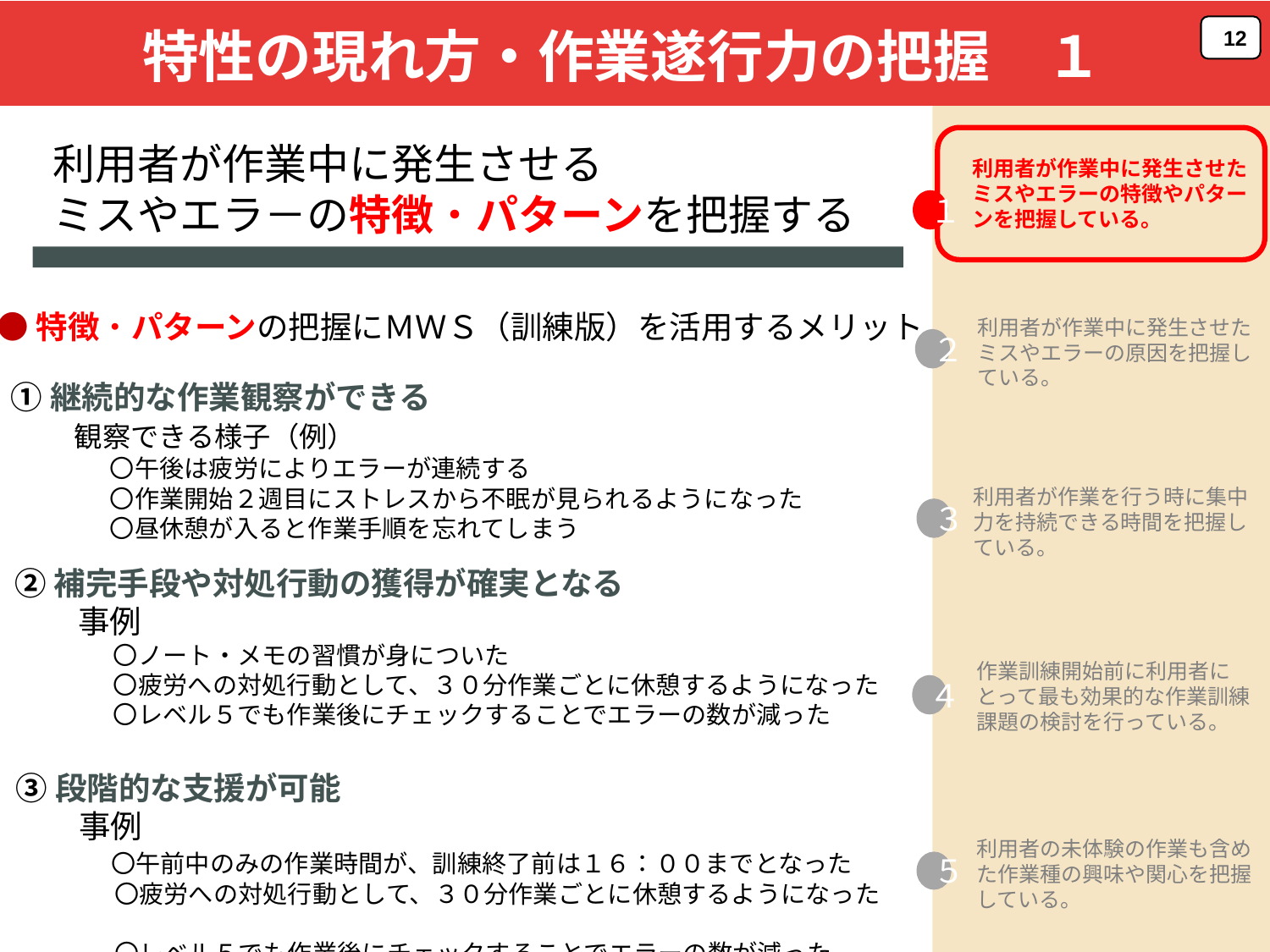

12
特性の現れ方・作業遂行力の把握　１

利用者が作業中に発生させる
ミスやエラ－の特徴・パターンを把握する
利用者が作業中に発生させたミスやエラーの特徴やパターンを把握している。
１
２
３
４
５

●特徴・パターンの把握にＭＷＳ（訓練版）を活用するメリット
利用者が作業中に発生させたミスやエラーの原因を把握している。
①継続的な作業観察ができる
　　観察できる様子（例）
　　　　〇午後は疲労によりエラーが連続する
　　　　〇作業開始２週目にストレスから不眠が見られるようになった
　　　　〇昼休憩が入ると作業手順を忘れてしまう
利用者が作業を行う時に集中力を持続できる時間を把握している。
②補完手段や対処行動の獲得が確実となる
　　事例
　　　　〇ノート・メモの習慣が身についた
　　　　〇疲労への対処行動として、３０分作業ごとに休憩するようになった
　　　　〇レベル５でも作業後にチェックすることでエラーの数が減った
作業訓練開始前に利用者にとって最も効果的な作業訓練課題の検討を行っている。
③段階的な支援が可能
　　事例
　　　  〇午前中のみの作業時間が、訓練終了前は１６：００までとなった
　　　　〇疲労への対処行動として、３０分作業ごとに休憩するようになった
　　　　〇レベル５でも作業後にチェックすることでエラーの数が減った
利用者の未体験の作業も含めた作業種の興味や関心を把握している。